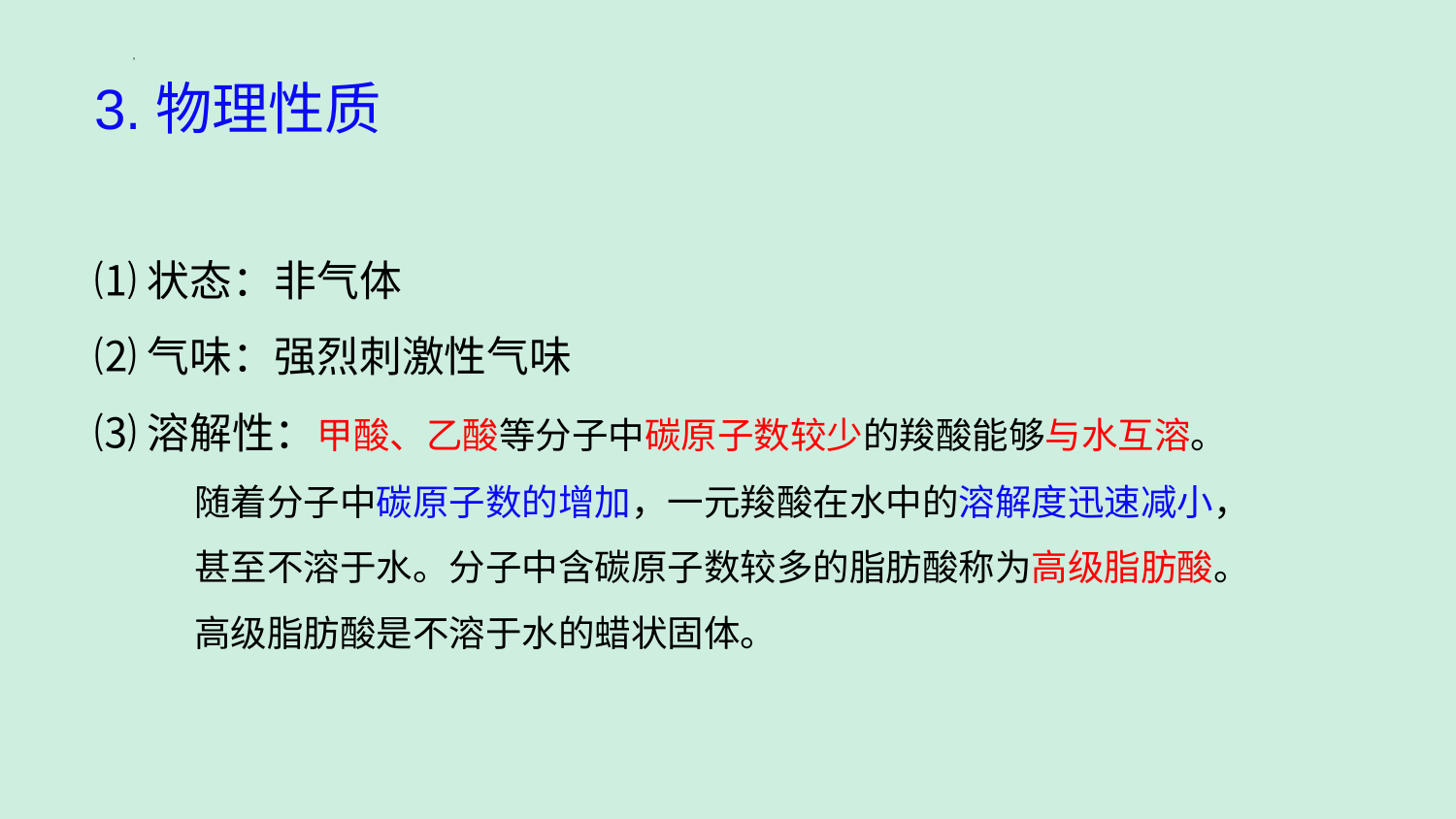

3.物理性质
⑴状态：非气体
⑵气味：强烈刺激性气味
⑶溶解性：甲酸、乙酸等分子中碳原子数较少的羧酸能够与水互溶。
           随着分子中碳原子数的增加，一元羧酸在水中的溶解度迅速减小，
           甚至不溶于水。分子中含碳原子数较多的脂肪酸称为高级脂肪酸。
           高级脂肪酸是不溶于水的蜡状固体。